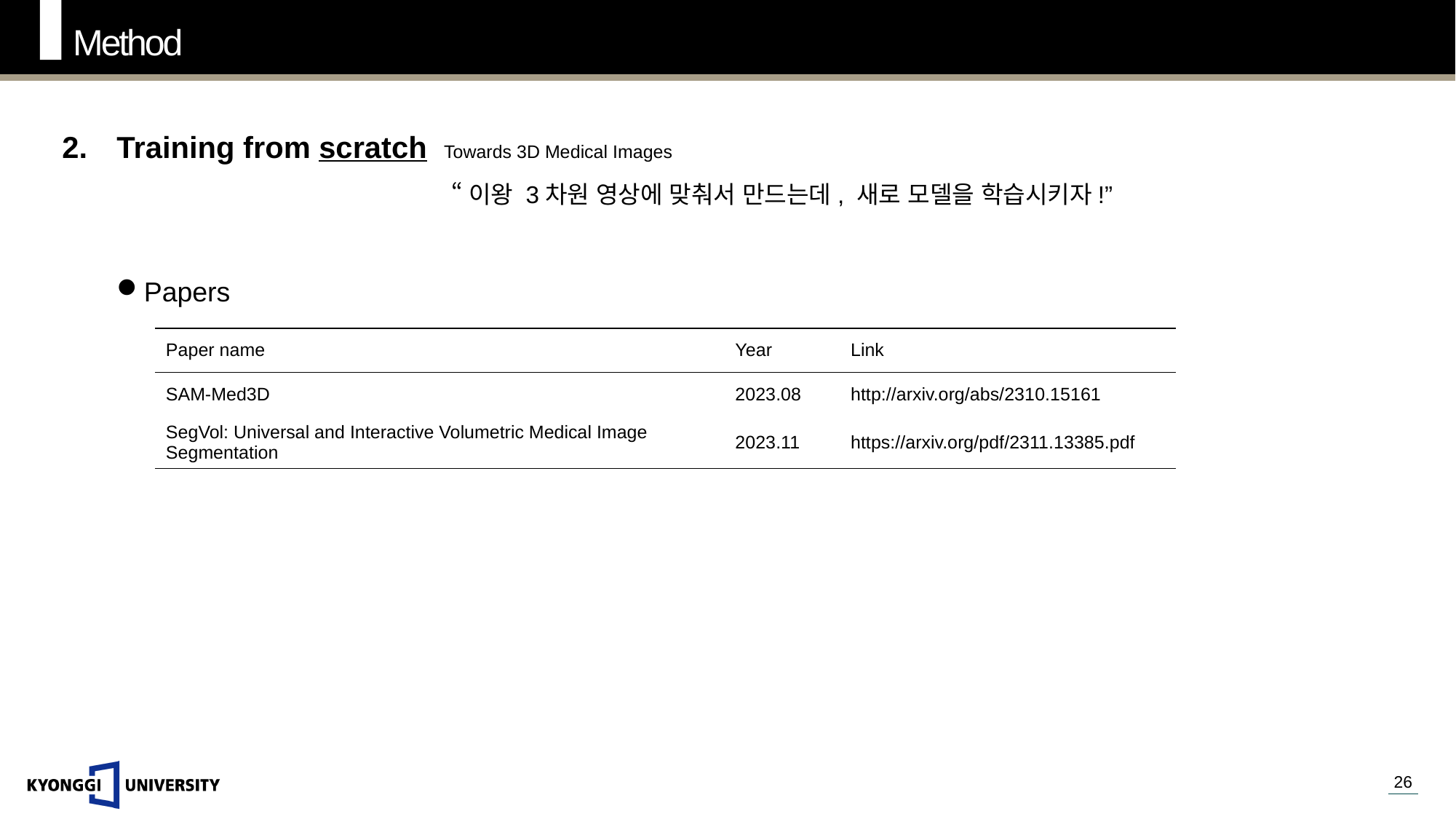

Method
Training from scratch  Towards 3D Medical Images
“이왕 3차원 영상에 맞춰서 만드는데, 새로 모델을 학습시키자!”

Papers

| Paper name | Year | Link |
| --- | --- | --- |
| SAM-Med3D | 2023.08 | http://arxiv.org/abs/2310.15161 |
| SegVol: Universal and Interactive Volumetric Medical Image Segmentation | 2023.11 | https://arxiv.org/pdf/2311.13385.pdf |